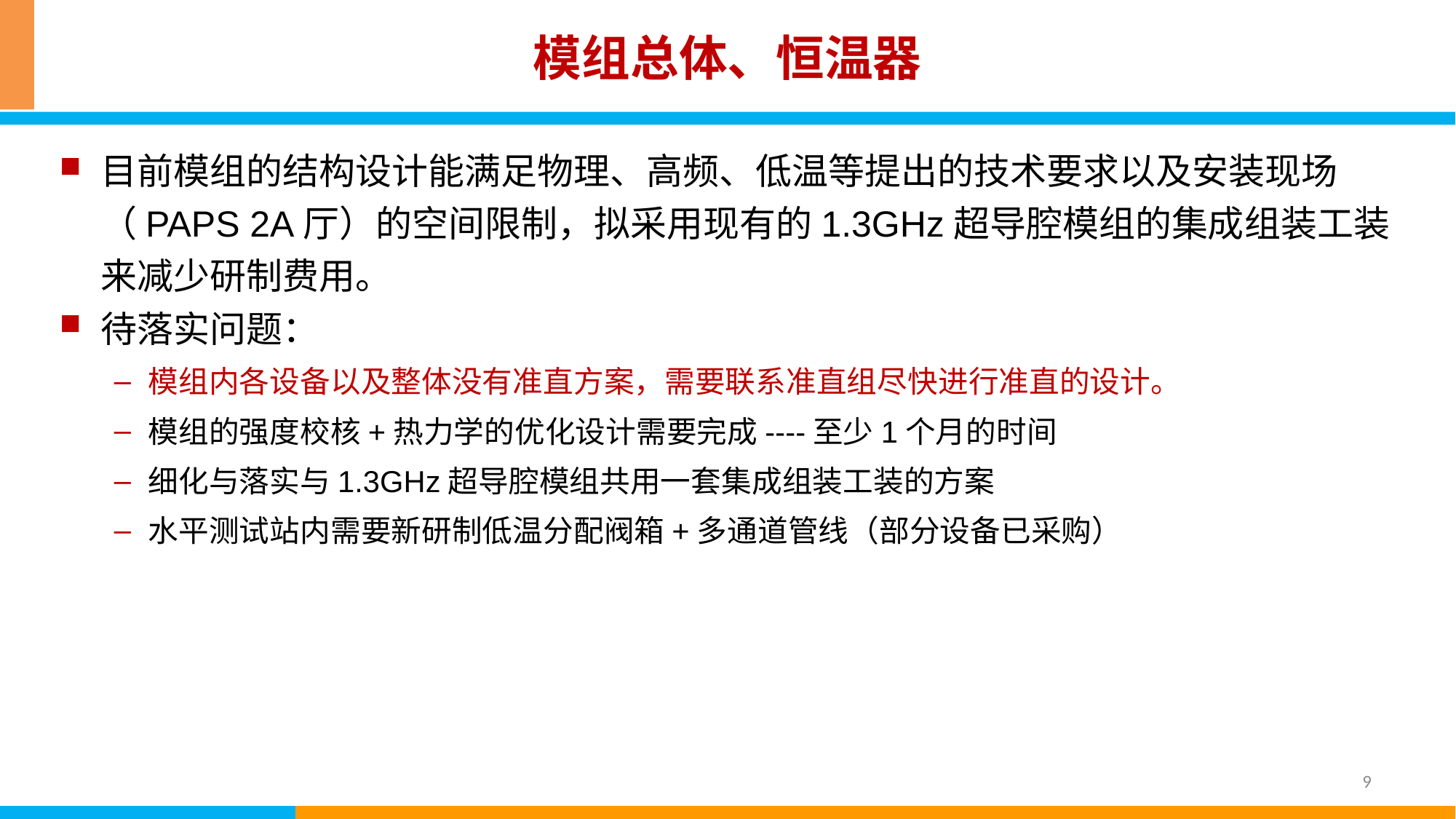

# 模组总体、恒温器
目前模组的结构设计能满足物理、高频、低温等提出的技术要求以及安装现场（PAPS 2A厅）的空间限制，拟采用现有的1.3GHz超导腔模组的集成组装工装来减少研制费用。
待落实问题：
模组内各设备以及整体没有准直方案，需要联系准直组尽快进行准直的设计。
模组的强度校核+热力学的优化设计需要完成----至少1个月的时间
细化与落实与1.3GHz超导腔模组共用一套集成组装工装的方案
水平测试站内需要新研制低温分配阀箱+多通道管线（部分设备已采购）
9